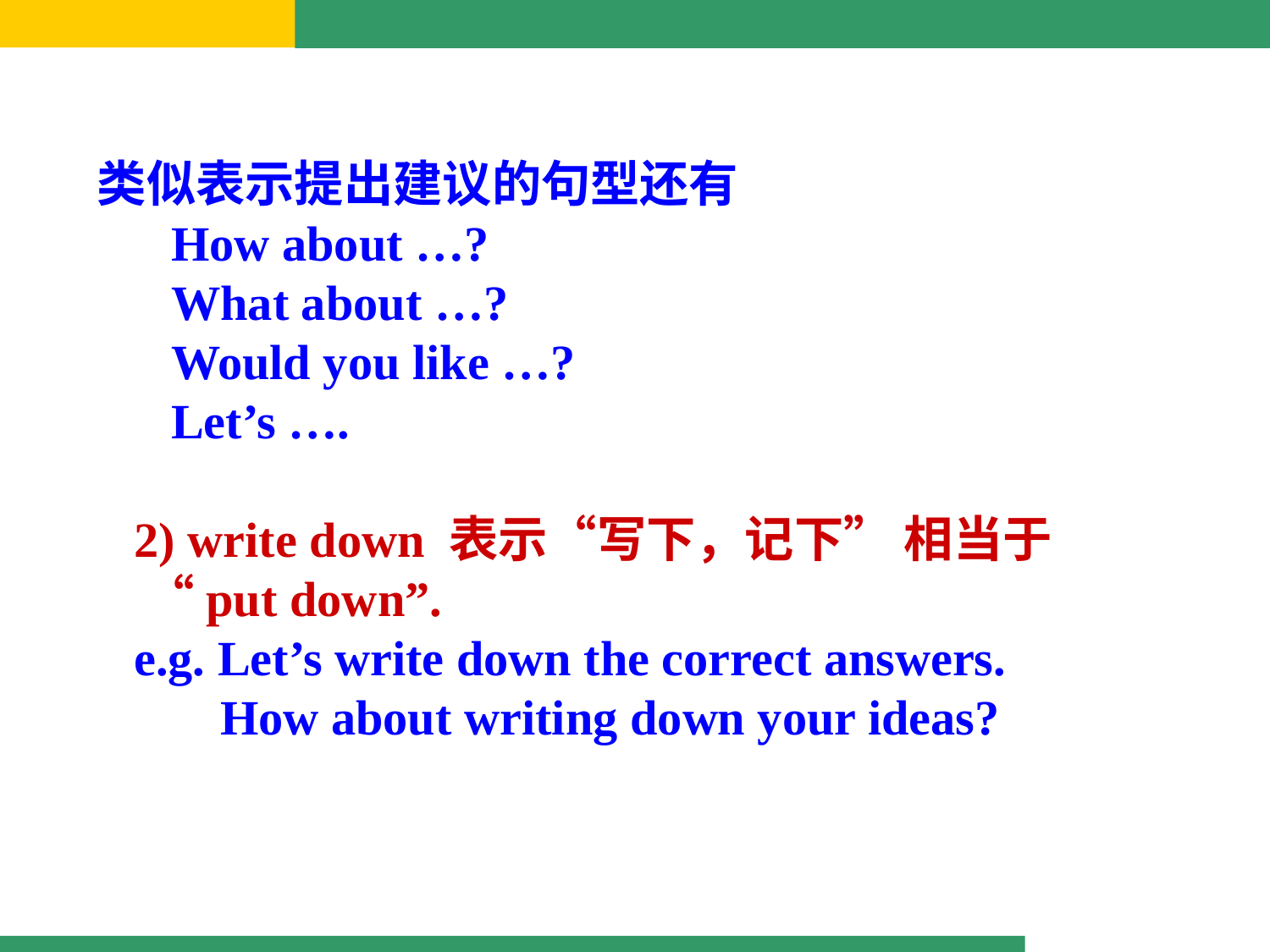

类似表示提出建议的句型还有
      How about …?
      What about …?
      Would you like …?
      Let’s ….

   2) write down 表示“写下，记下” 相当于“put down”.
   e.g. Let’s write down the correct answers.
          How about writing down your ideas?